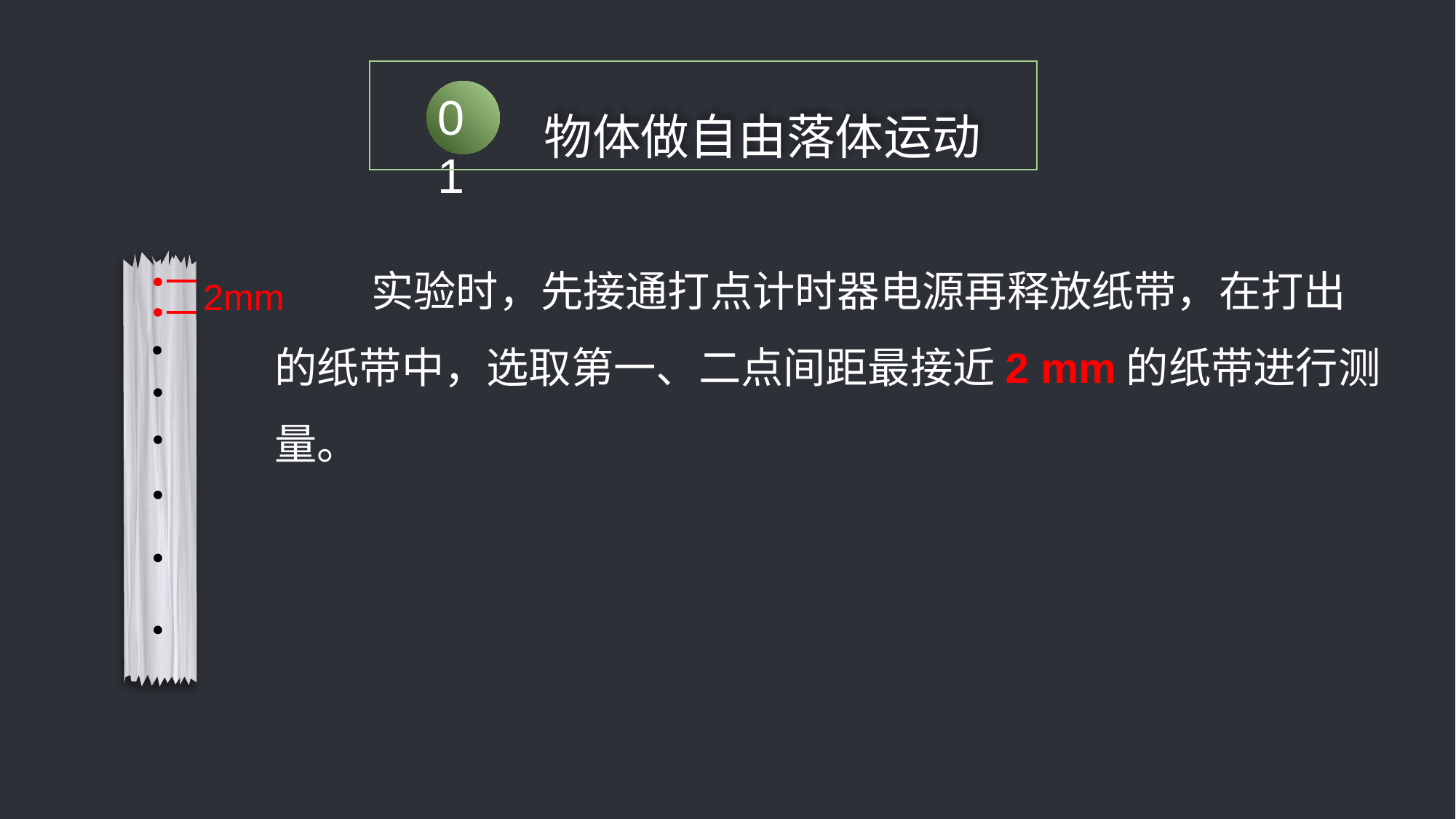

物体做自由落体运动

01
实验时，先接通打点计时器电源再释放纸带，在打出的纸带中，选取第一、二点间距最接近2 mm的纸带进行测量。
2mm